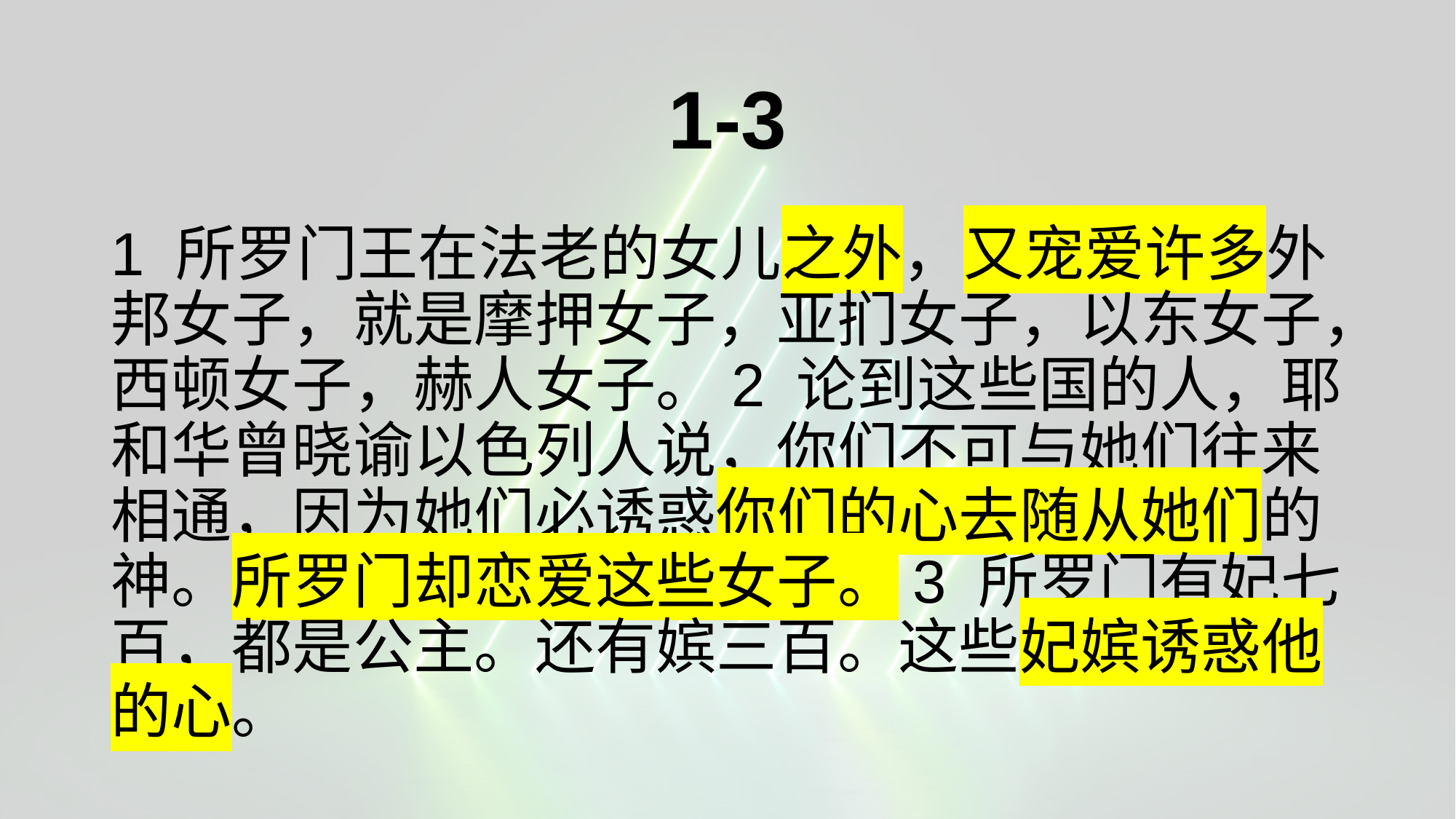

# 1-3
1 所罗门王在法老的女儿之外，又宠爱许多外邦女子，就是摩押女子，亚扪女子，以东女子，西顿女子，赫人女子。2 论到这些国的人，耶和华曾晓谕以色列人说，你们不可与她们往来相通，因为她们必诱惑你们的心去随从她们的神。所罗门却恋爱这些女子。3 所罗门有妃七百，都是公主。还有嫔三百。这些妃嫔诱惑他的心。